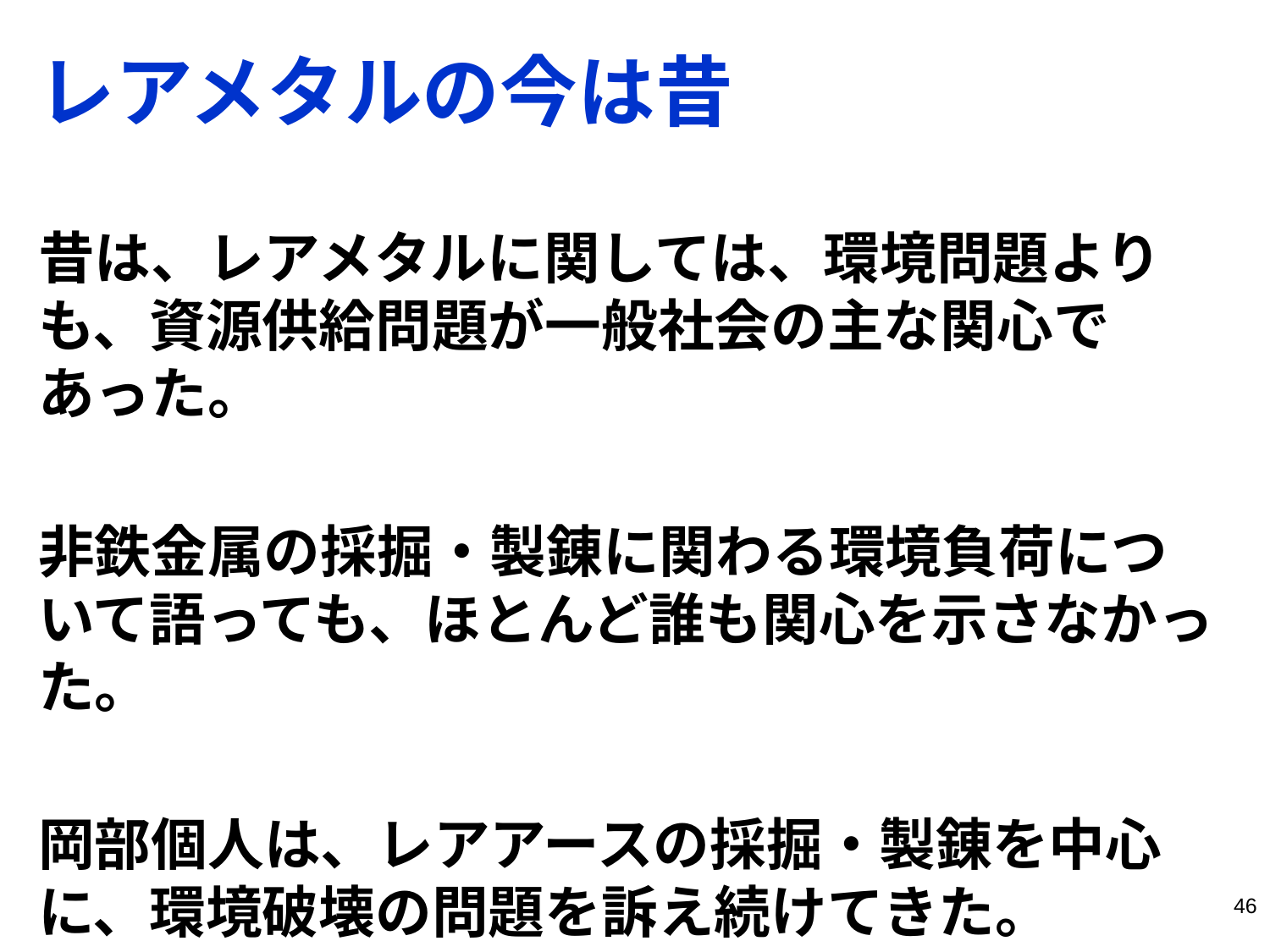

レアメタルの今は昔
昔は、レアメタルに関しては、環境問題よりも、資源供給問題が一般社会の主な関心であった。

非鉄金属の採掘・製錬に関わる環境負荷について語っても、ほとんど誰も関心を示さなかった。

岡部個人は、レアアースの採掘・製錬を中心に、環境破壊の問題を訴え続けてきた。

46